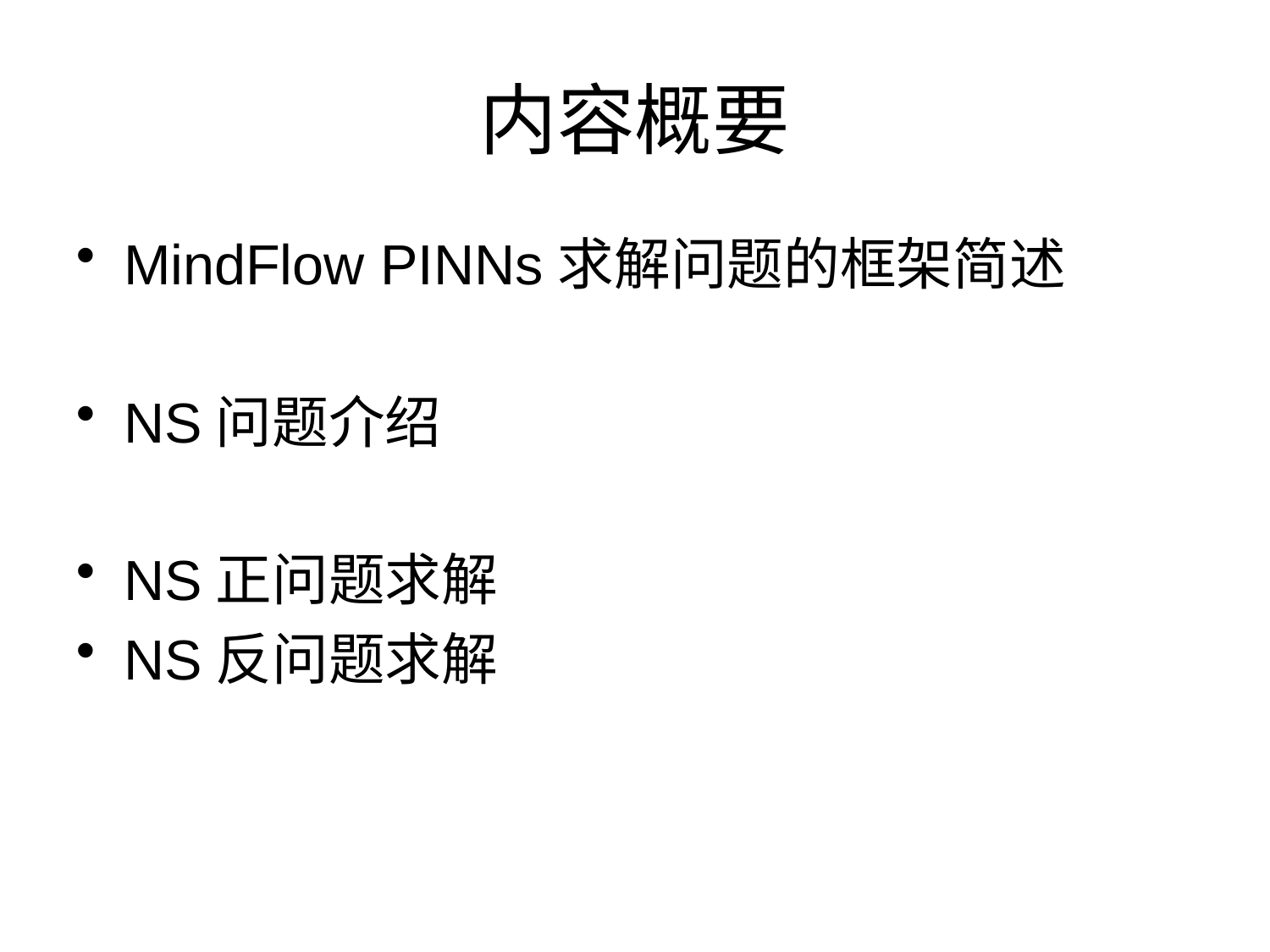

# 内容概要
MindFlow PINNs求解问题的框架简述

NS问题介绍

NS正问题求解
NS反问题求解